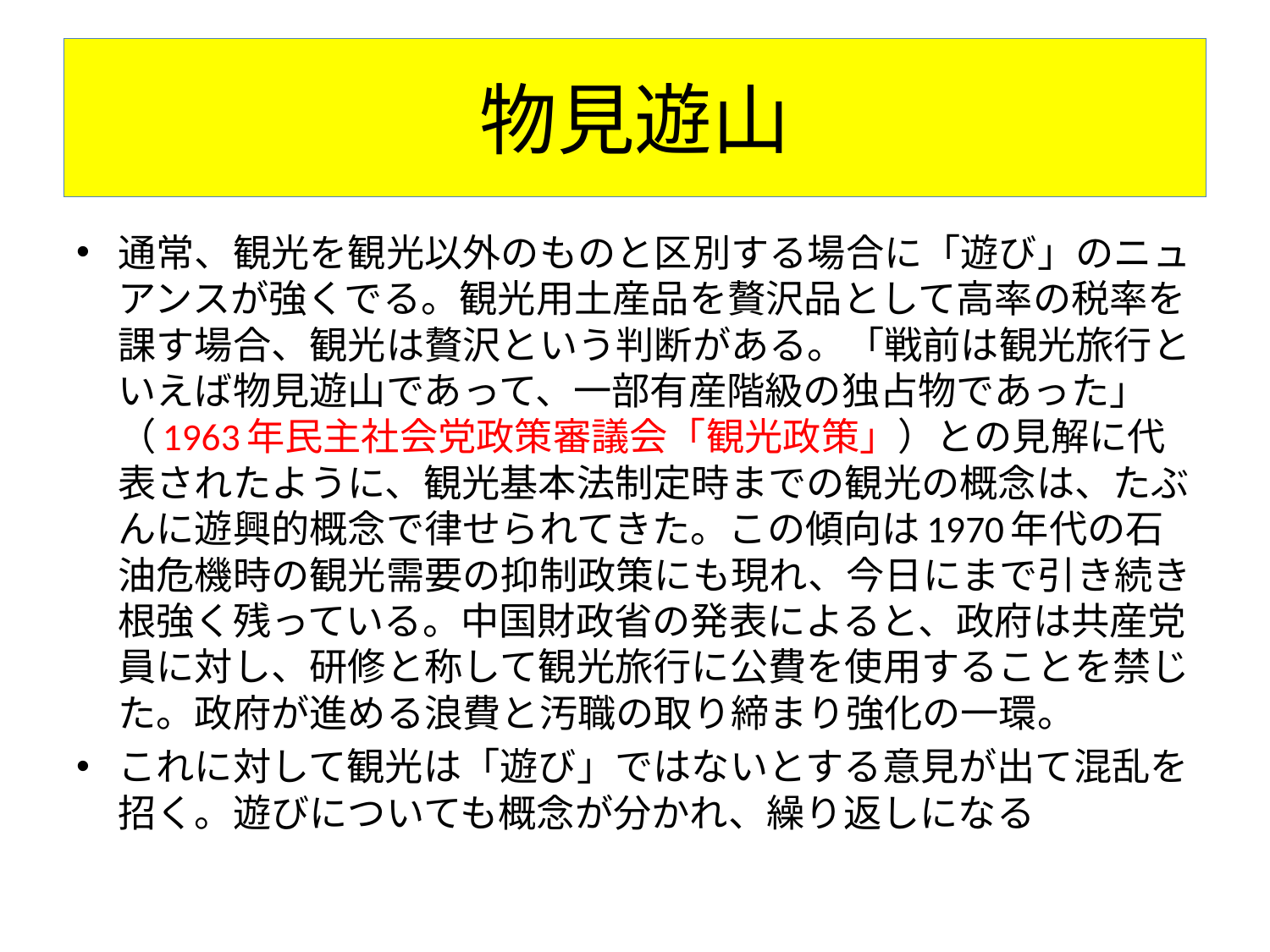

# 物見遊山
通常、観光を観光以外のものと区別する場合に「遊び」のニュアンスが強くでる。観光用土産品を贅沢品として高率の税率を課す場合、観光は贅沢という判断がある。「戦前は観光旅行といえば物見遊山であって、一部有産階級の独占物であった」（1963年民主社会党政策審議会「観光政策」）との見解に代表されたように、観光基本法制定時までの観光の概念は、たぶんに遊興的概念で律せられてきた。この傾向は1970年代の石油危機時の観光需要の抑制政策にも現れ、今日にまで引き続き根強く残っている。中国財政省の発表によると、政府は共産党員に対し、研修と称して観光旅行に公費を使用することを禁じた。政府が進める浪費と汚職の取り締まり強化の一環。
これに対して観光は「遊び」ではないとする意見が出て混乱を招く。遊びについても概念が分かれ、繰り返しになる